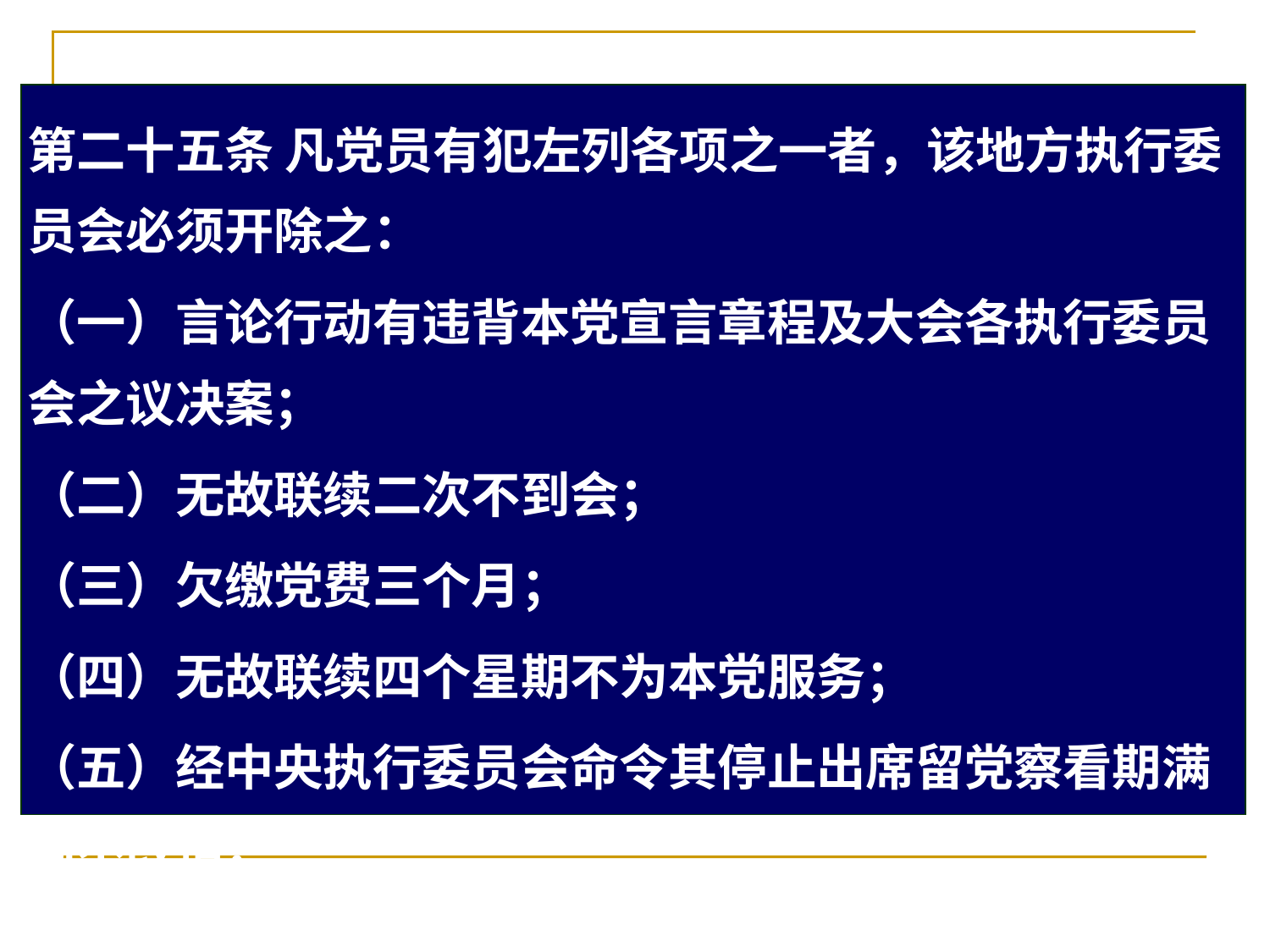

第二十五条 凡党员有犯左列各项之一者，该地方执行委员会必须开除之：
（一）言论行动有违背本党宣言章程及大会各执行委员会之议决案；
（二）无故联续二次不到会；
（三）欠缴党费三个月；
（四）无故联续四个星期不为本党服务；
（五）经中央执行委员会命令其停止出席留党察看期满而不改悟；
（六）泄漏本党秘密。